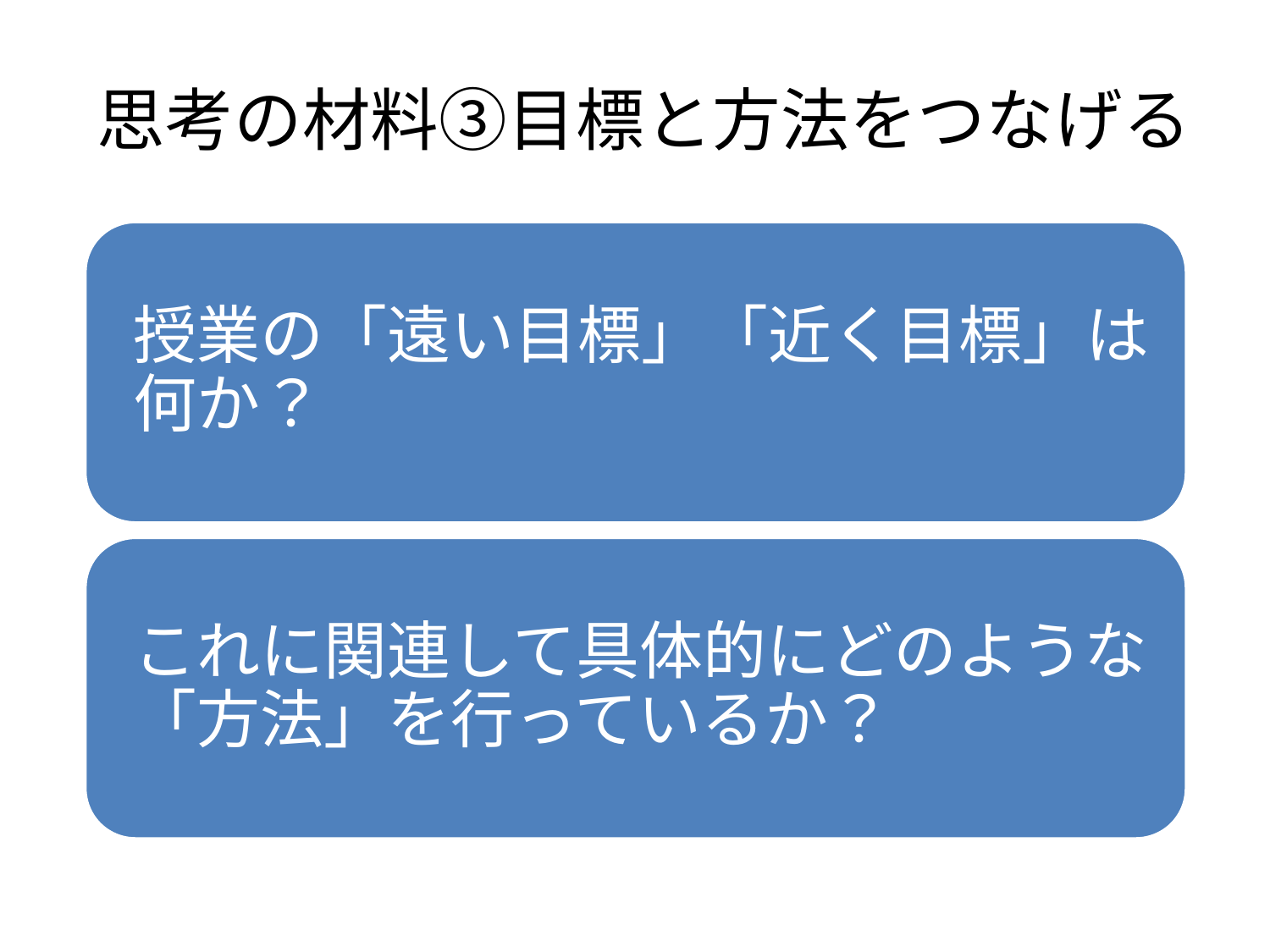

# 思考の材料③目標と方法をつなげる
授業の「遠い目標」「近く目標」は何か？
これに関連して具体的にどのような「方法」を行っているか？